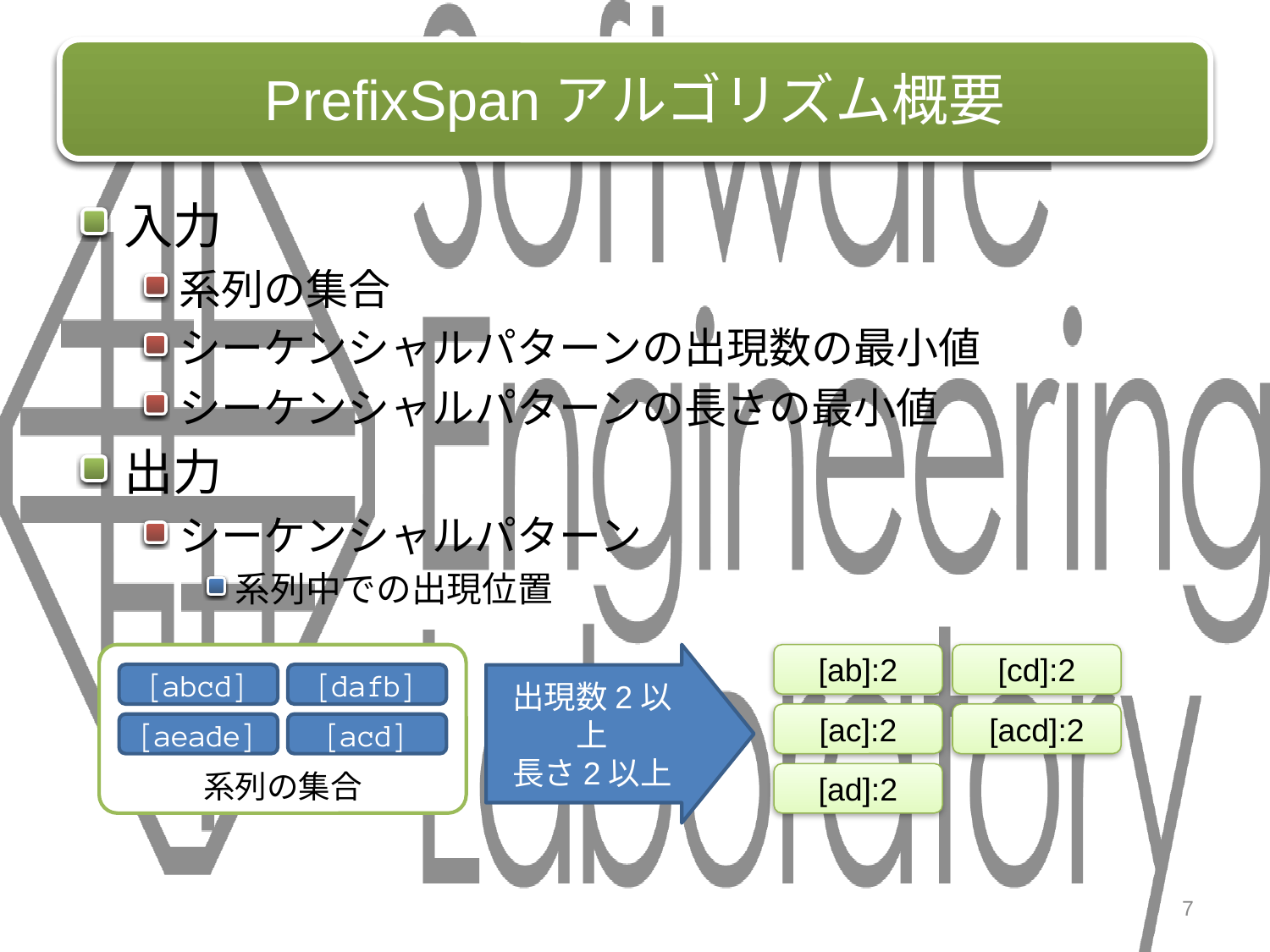

# PrefixSpanアルゴリズム概要
入力
系列の集合
シーケンシャルパターンの出現数の最小値
シーケンシャルパターンの長さの最小値
出力
シーケンシャルパターン
系列中での出現位置

系列の集合
出現数2以上
長さ2以上
[ab]:2
[cd]:2
[abcd]
[dafb]
[ac]:2
[acd]:2
[aeade]
[acd]
[ad]:2
7